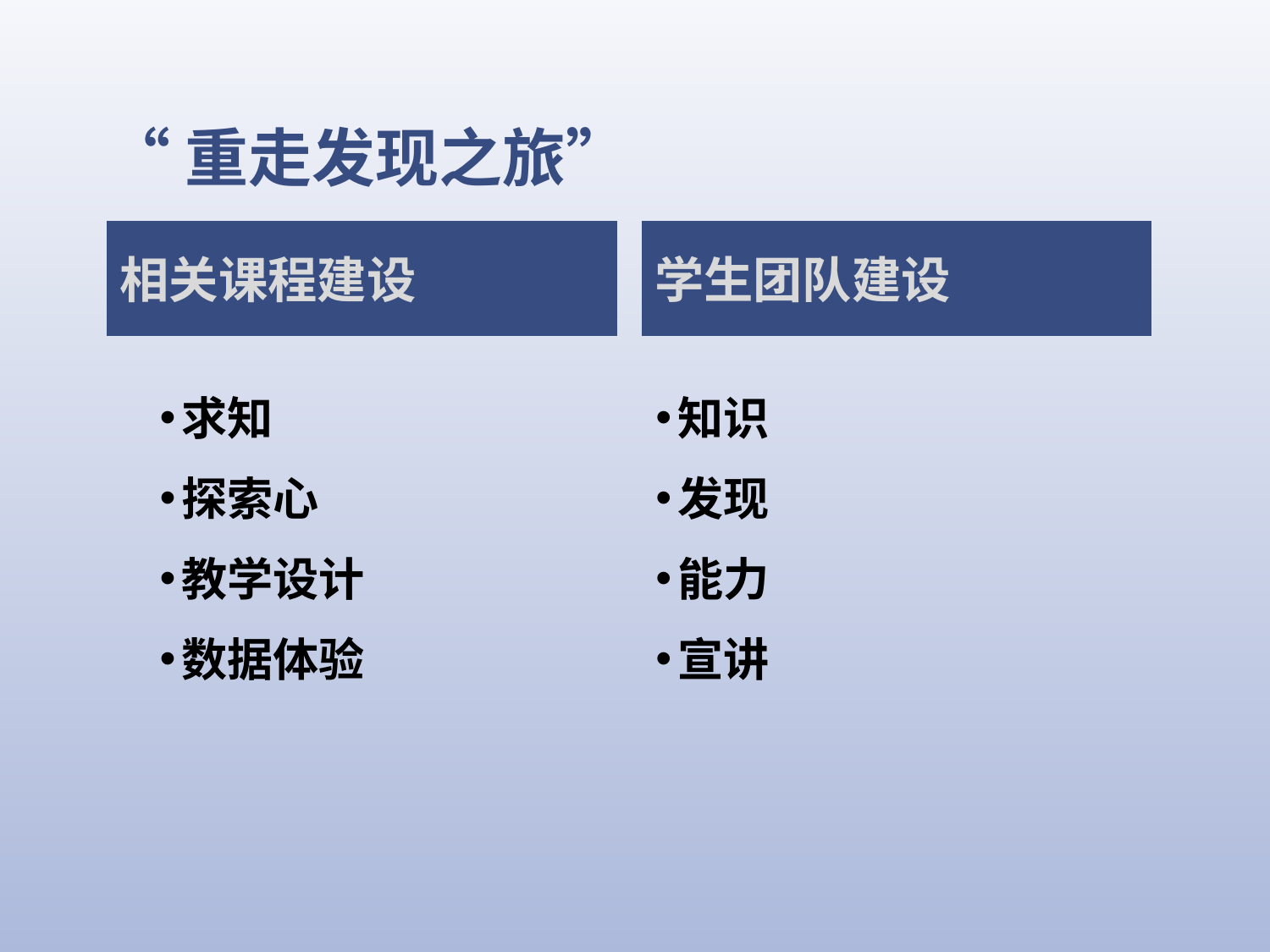

# “重走发现之旅”
相关课程建设
学生团队建设
求知
探索心
教学设计
数据体验

知识
发现
能力
宣讲